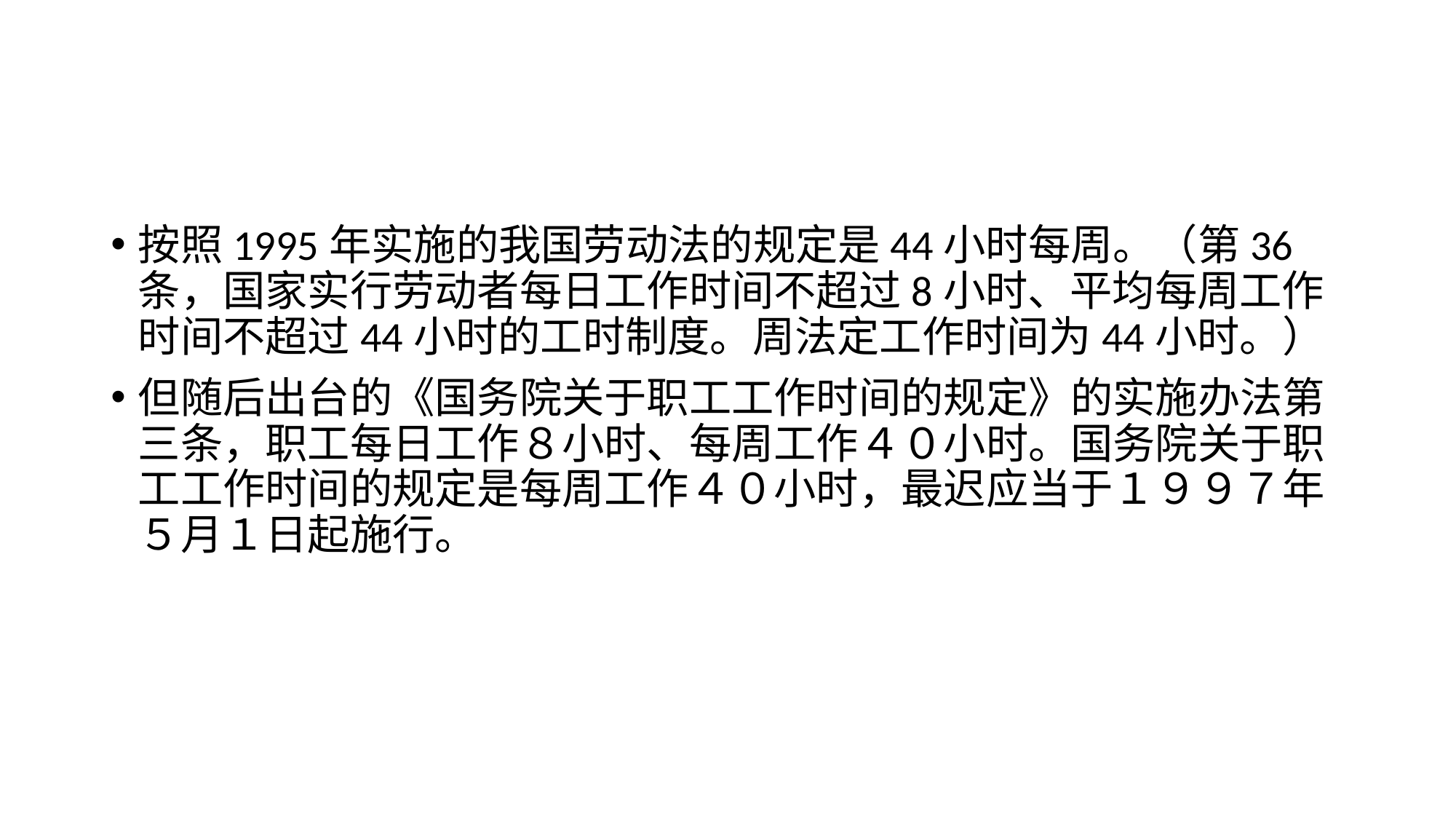

#
按照1995年实施的我国劳动法的规定是44小时每周。（第36条，国家实行劳动者每日工作时间不超过8小时、平均每周工作时间不超过44小时的工时制度。周法定工作时间为44小时。）
但随后出台的《国务院关于职工工作时间的规定》的实施办法第三条，职工每日工作８小时、每周工作４０小时。国务院关于职工工作时间的规定是每周工作４０小时，最迟应当于１９９７年５月１日起施行。